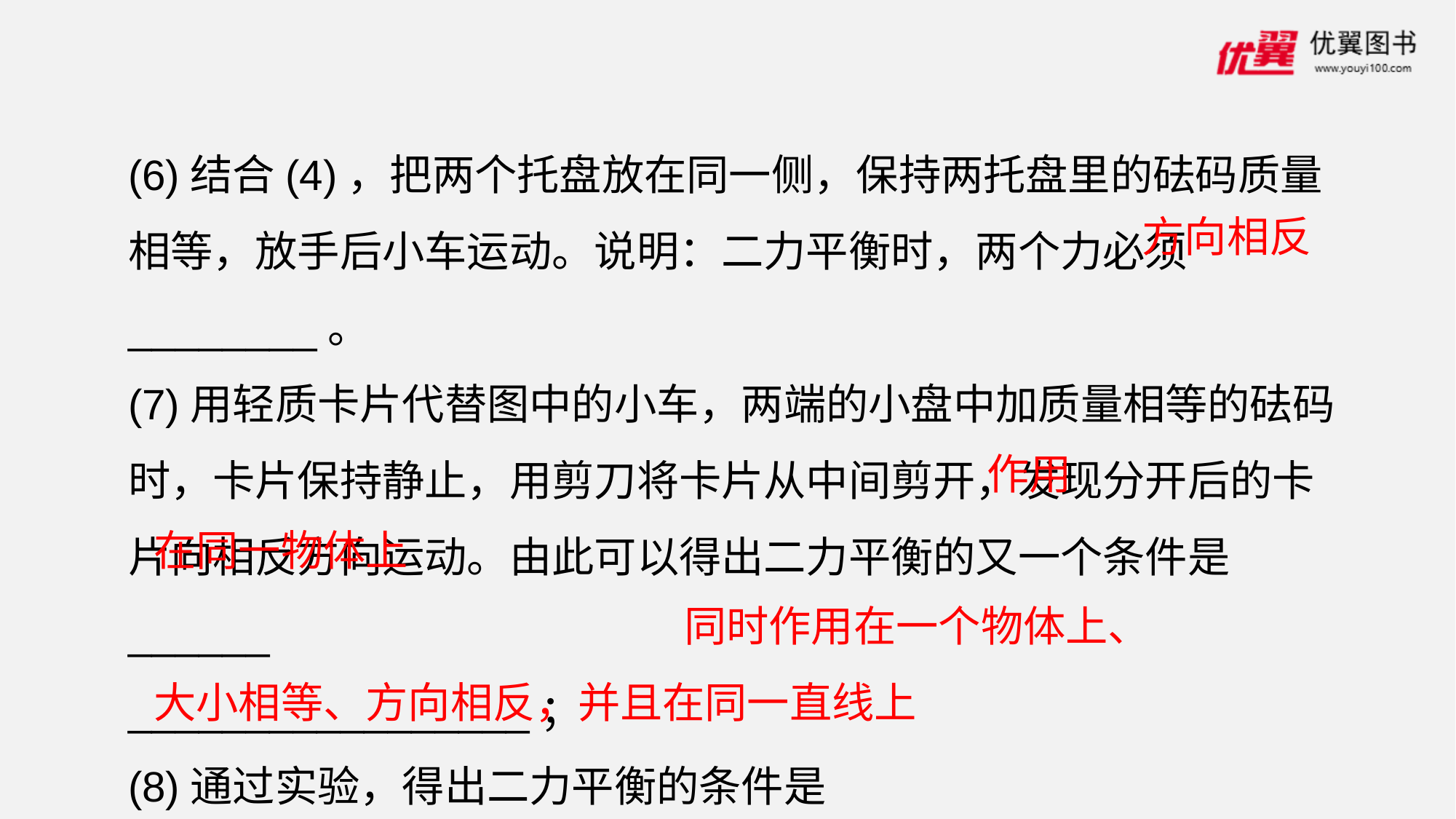

(6)结合(4)，把两个托盘放在同一侧，保持两托盘里的砝码质量相等，放手后小车运动。说明：二力平衡时，两个力必须________。
(7)用轻质卡片代替图中的小车，两端的小盘中加质量相等的砝码时，卡片保持静止，用剪刀将卡片从中间剪开，发现分开后的卡片向相反方向运动。由此可以得出二力平衡的又一个条件是______
_________________；
(8)通过实验，得出二力平衡的条件是___________________________
_____________________________________________。
方向相反
                                                                                       作用
在同一物体上
                                                       同时作用在一个物体上、
大小相等、方向相反，并且在同一直线上